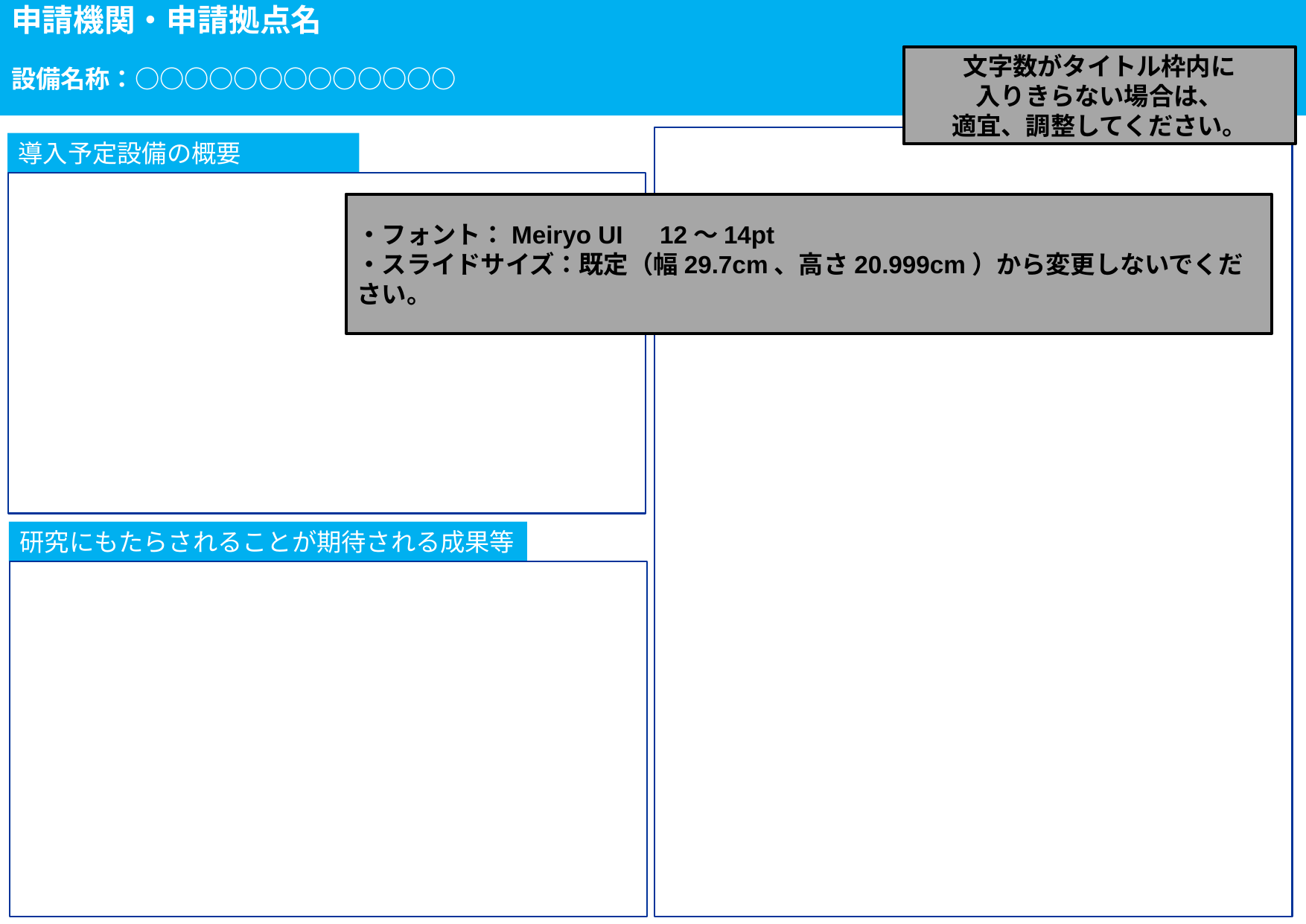

申請機関・申請拠点名
設備名称：○○○○○○○○○○○○○
文字数がタイトル枠内に
入りきらない場合は、
適宜、調整してください。

導入予定設備の概要

・フォント：Meiryo UI　12～14pt
・スライドサイズ：既定（幅29.7cm、高さ20.999cm）から変更しないでください。
研究にもたらされることが期待される成果等